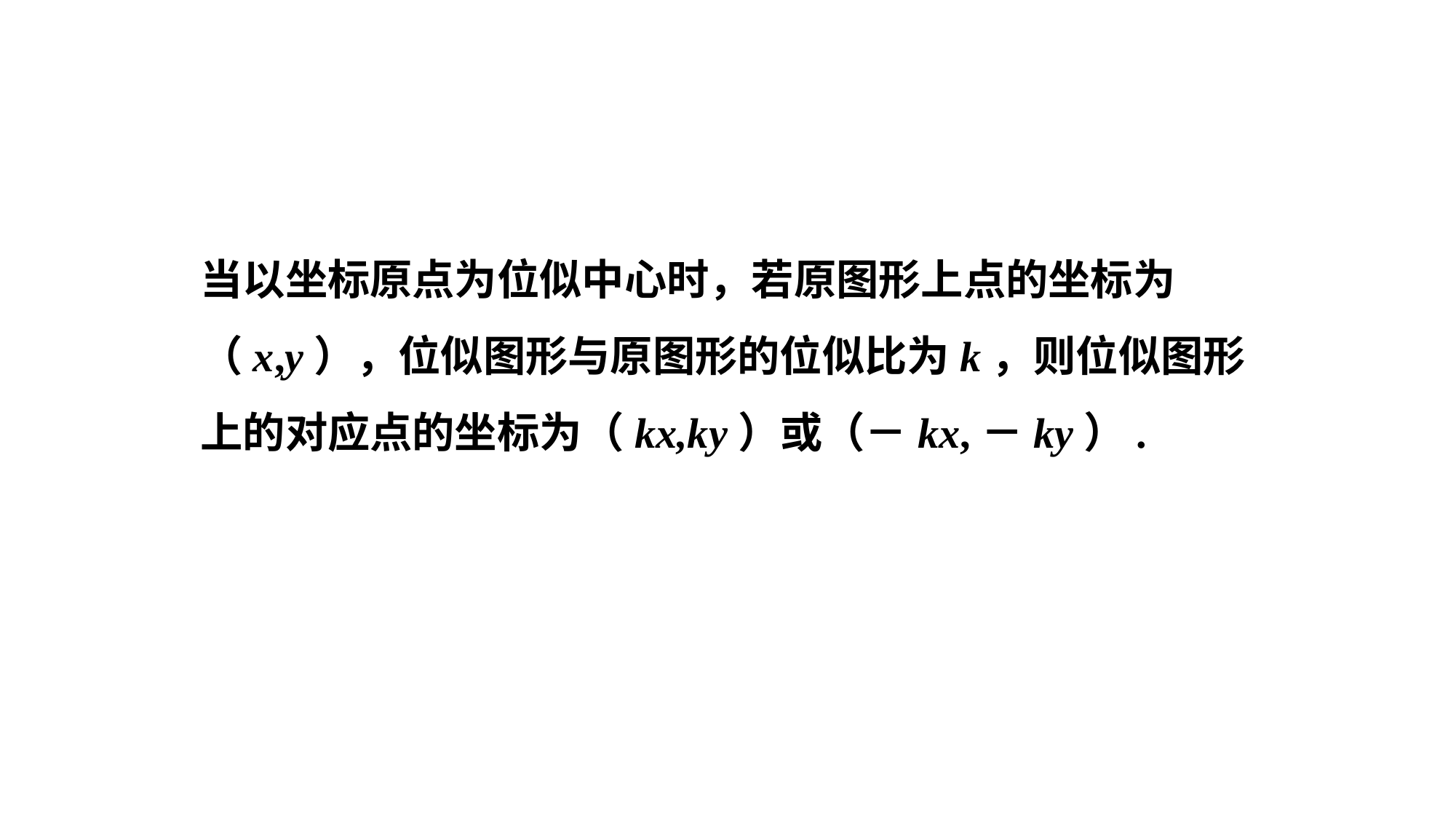

当以坐标原点为位似中心时，若原图形上点的坐标为（x,y），位似图形与原图形的位似比为k，则位似图形上的对应点的坐标为（kx,ky）或（－kx,－ky）.